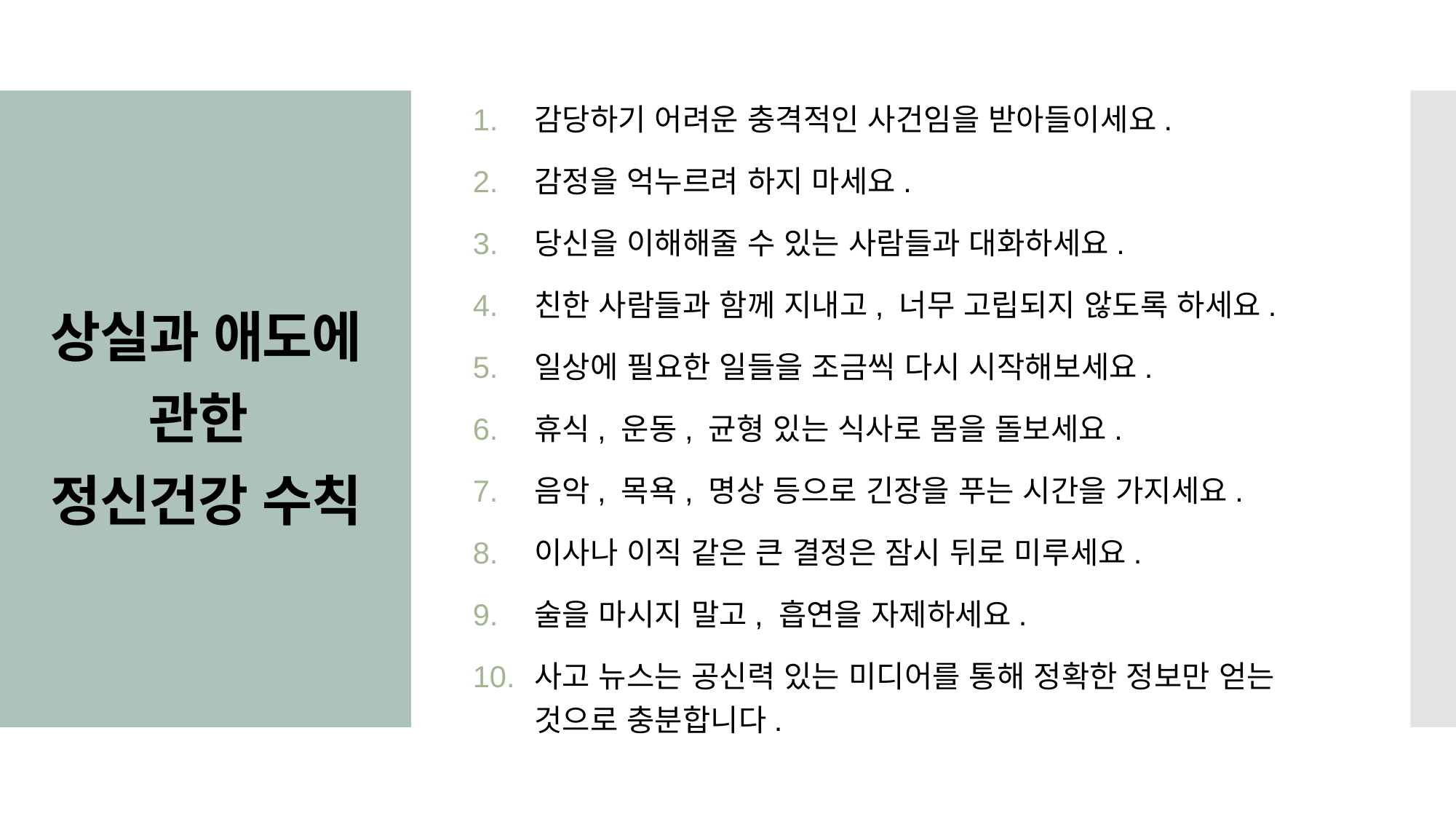

감당하기 어려운 충격적인 사건임을 받아들이세요.
감정을 억누르려 하지 마세요.
당신을 이해해줄 수 있는 사람들과 대화하세요.
친한 사람들과 함께 지내고, 너무 고립되지 않도록 하세요.
일상에 필요한 일들을 조금씩 다시 시작해보세요.
휴식, 운동, 균형 있는 식사로 몸을 돌보세요.
음악, 목욕, 명상 등으로 긴장을 푸는 시간을 가지세요.
이사나 이직 같은 큰 결정은 잠시 뒤로 미루세요.
술을 마시지 말고, 흡연을 자제하세요.
사고 뉴스는 공신력 있는 미디어를 통해 정확한 정보만 얻는 것으로 충분합니다.
# 상실과 애도에 관한 정신건강 수칙